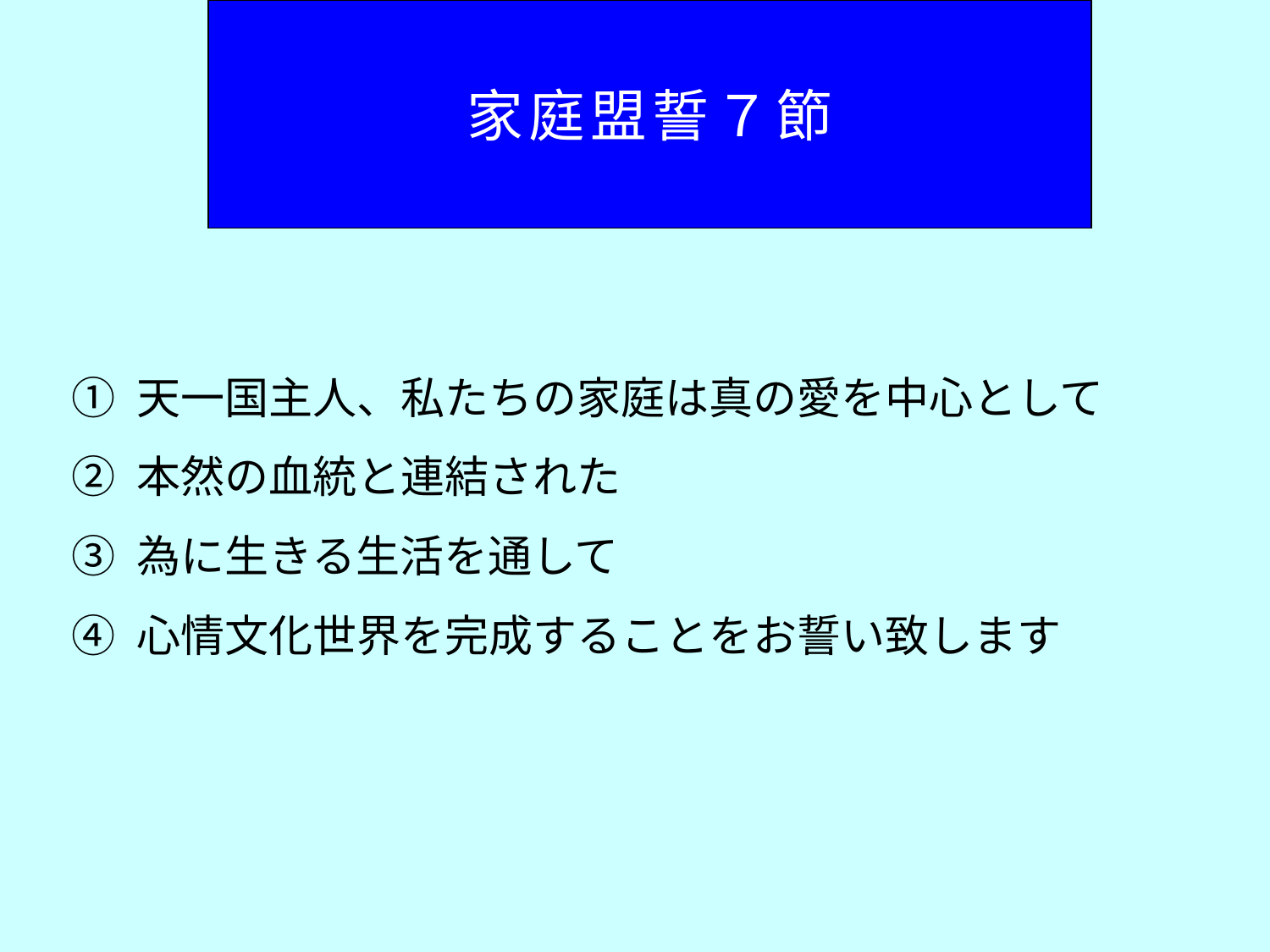

家庭盟誓７節
① 天一国主人、私たちの家庭は真の愛を中心として
② 本然の血統と連結された
③ 為に生きる生活を通して
④ 心情文化世界を完成することをお誓い致します